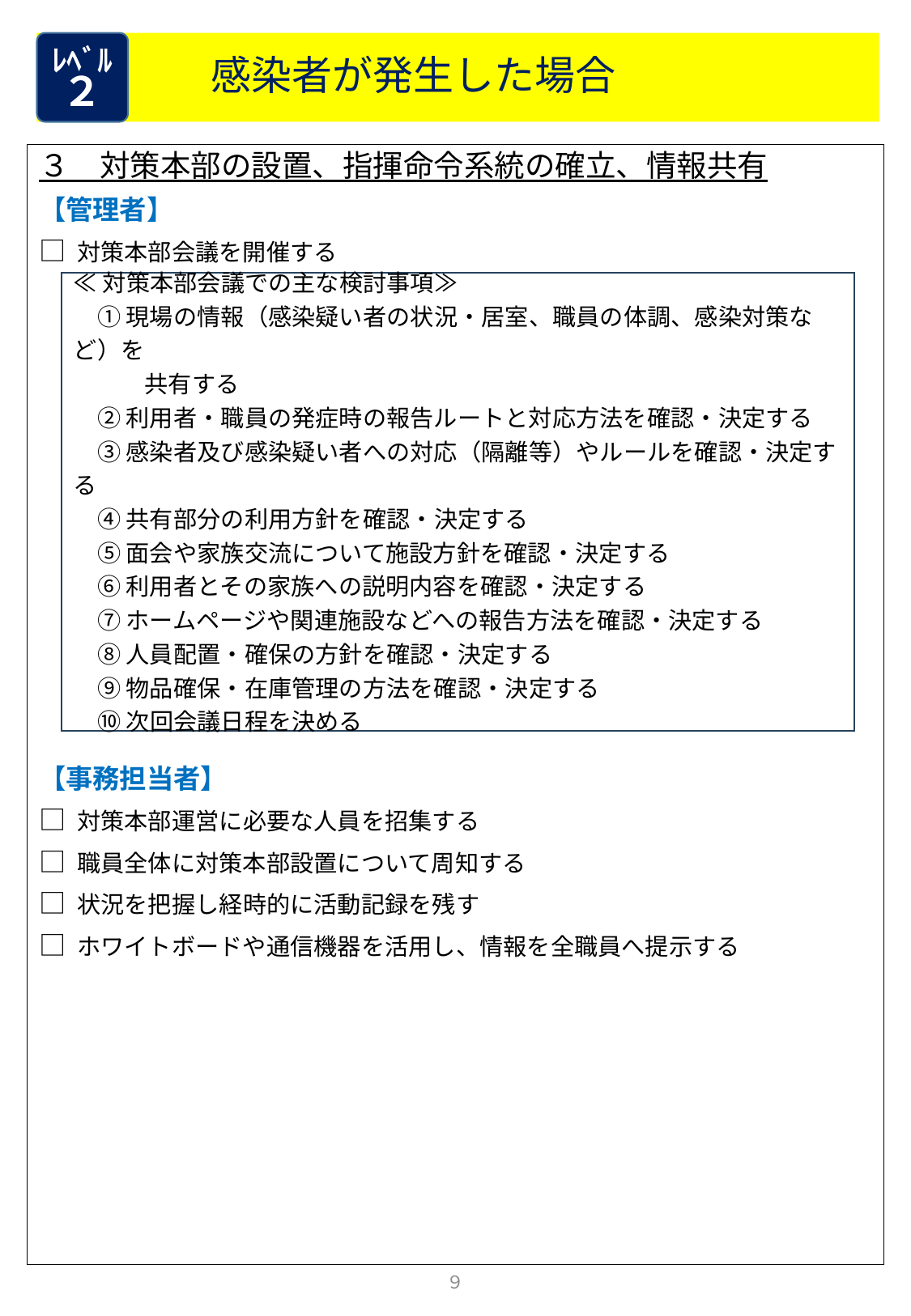

感染者が発生した場合
ﾚﾍﾞﾙ
２
３　対策本部の設置、指揮命令系統の確立、情報共有
【管理者】
□ 対策本部会議を開催する

【事務担当者】
□ 対策本部運営に必要な人員を招集する
□ 職員全体に対策本部設置について周知する
□ 状況を把握し経時的に活動記録を残す
□ ホワイトボードや通信機器を活用し、情報を全職員へ提示する

≪対策本部会議での主な検討事項≫
　① 現場の情報（感染疑い者の状況・居室、職員の体調、感染対策など）を
　　　共有する
　② 利用者・職員の発症時の報告ルートと対応方法を確認・決定する
　③ 感染者及び感染疑い者への対応（隔離等）やルールを確認・決定する
　④ 共有部分の利用方針を確認・決定する
　⑤ 面会や家族交流について施設方針を確認・決定する
　⑥ 利用者とその家族への説明内容を確認・決定する
　⑦ ホームページや関連施設などへの報告方法を確認・決定する
　⑧ 人員配置・確保の方針を確認・決定する
　⑨ 物品確保・在庫管理の方法を確認・決定する
　⑩ 次回会議日程を決める
９